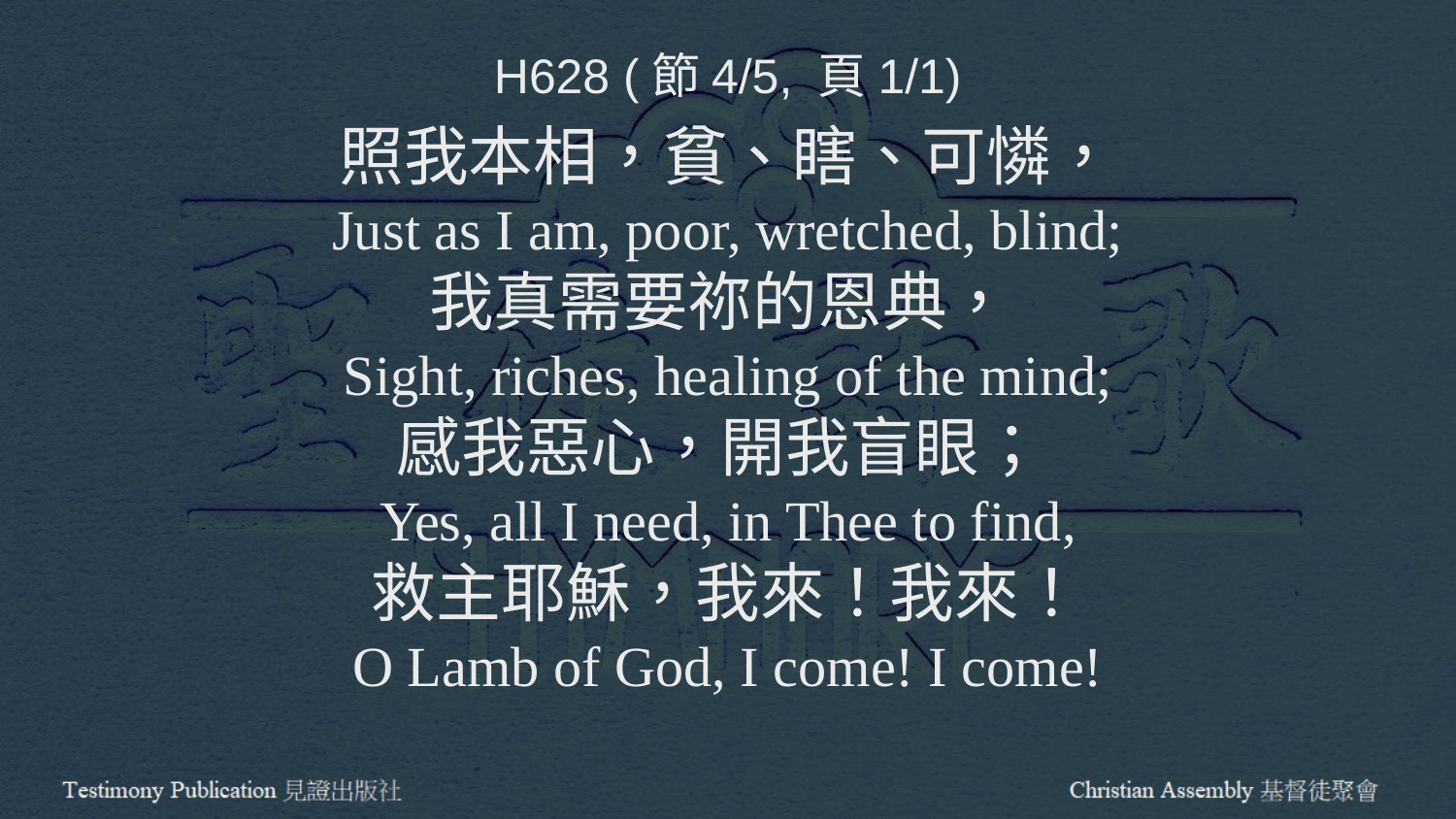

H628 (節4/5, 頁1/1)
照我本相，貧、瞎、可憐，
Just as I am, poor, wretched, blind;
我真需要祢的恩典，
Sight, riches, healing of the mind;
感我惡心，開我盲眼；
Yes, all I need, in Thee to find,
救主耶穌，我來！我來！
O Lamb of God, I come! I come!